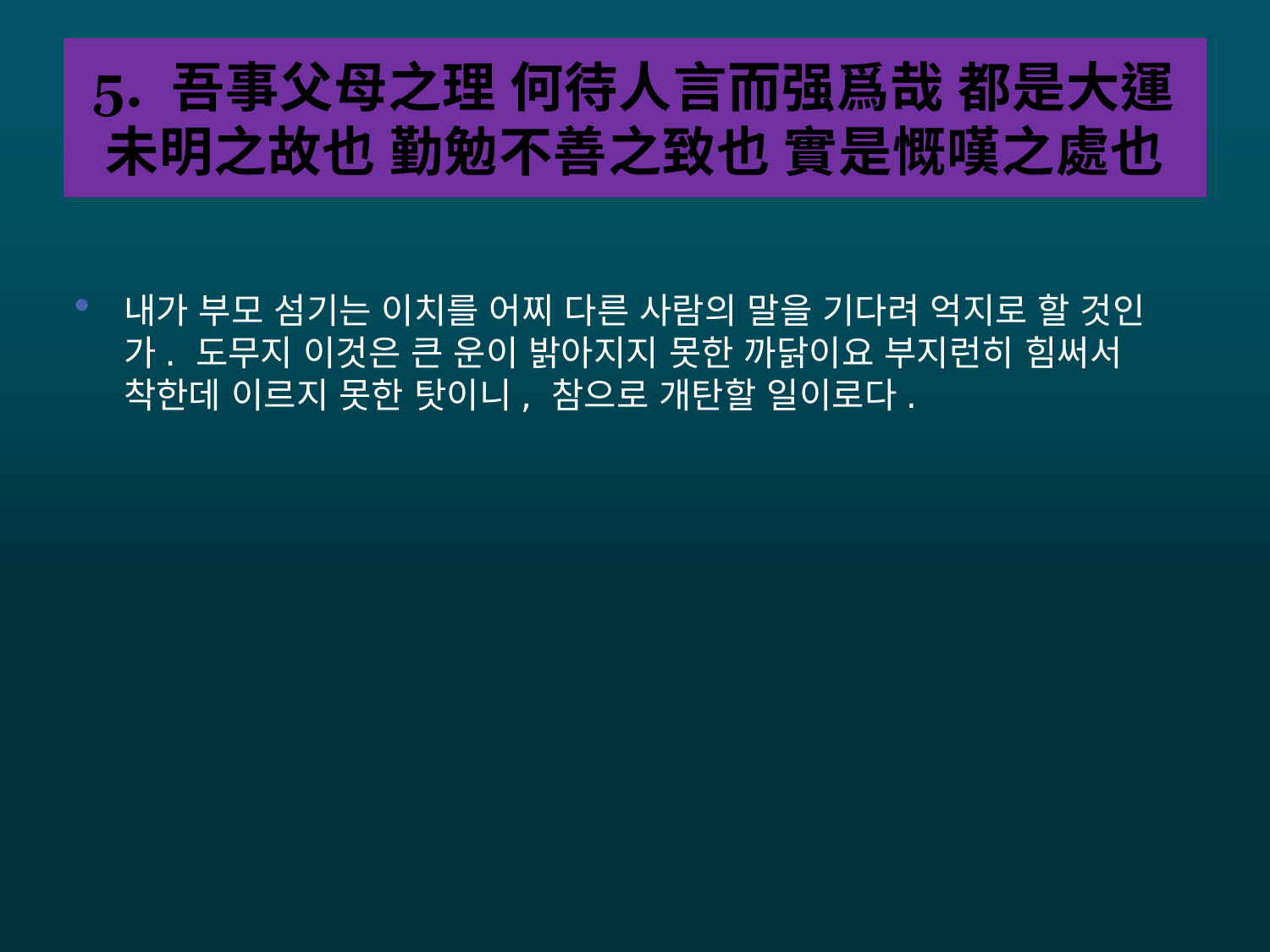

# 5. 吾事父母之理 何待人言而强爲哉 都是大運未明之故也 勤勉不善之致也 實是慨嘆之處也
내가 부모 섬기는 이치를 어찌 다른 사람의 말을 기다려 억지로 할 것인가. 도무지 이것은 큰 운이 밝아지지 못한 까닭이요 부지런히 힘써서 착한데 이르지 못한 탓이니, 참으로 개탄할 일이로다.